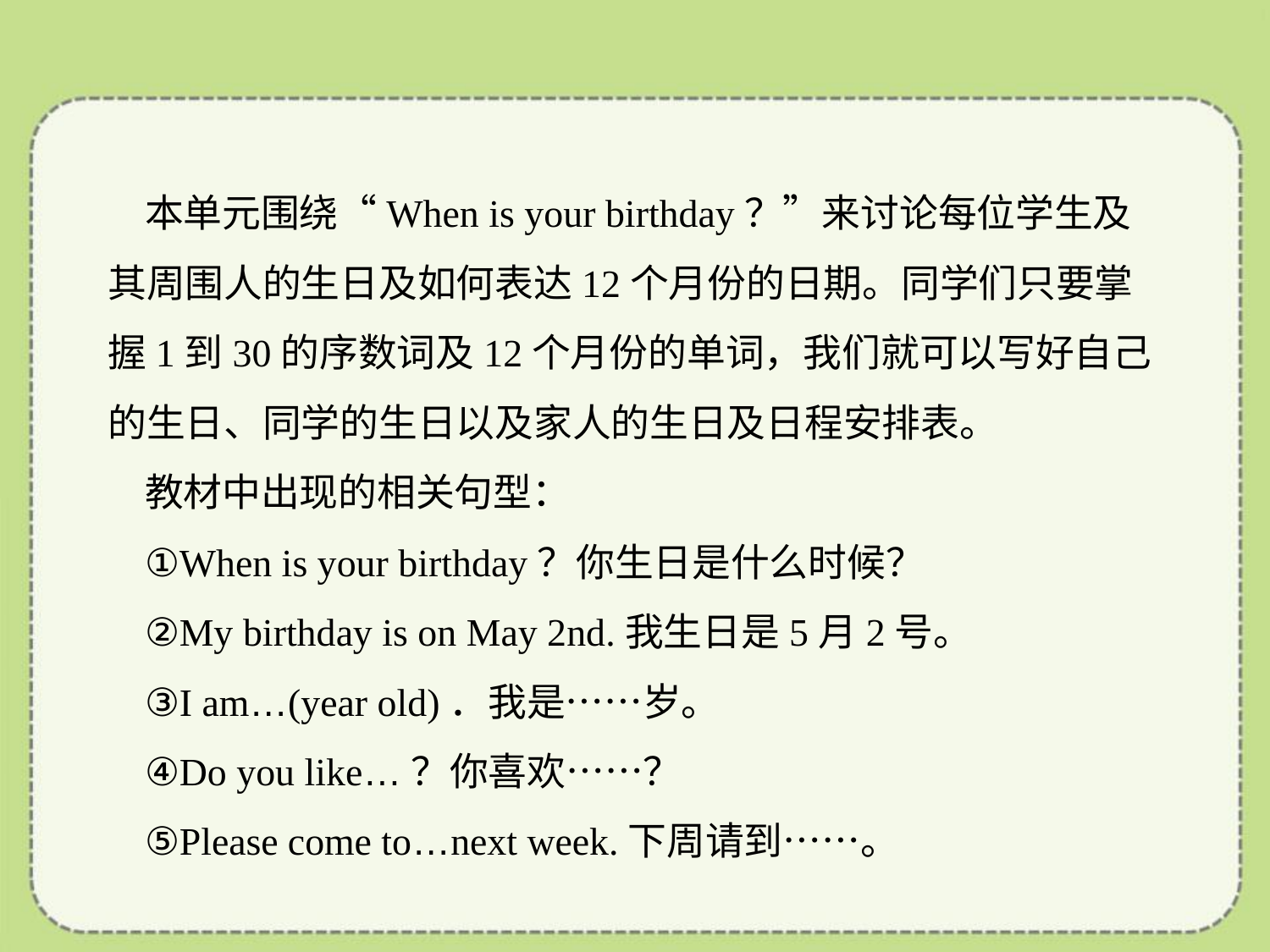

本单元围绕“When is your birthday？”来讨论每位学生及其周围人的生日及如何表达12个月份的日期。同学们只要掌握1到30的序数词及12个月份的单词，我们就可以写好自己的生日、同学的生日以及家人的生日及日程安排表。
教材中出现的相关句型：
①When is your birthday？你生日是什么时候？
②My birthday is on May 2nd.我生日是5月2号。
③I am…(year old)．我是……岁。
④Do you like…？你喜欢……？
⑤Please come to…next week.下周请到……。